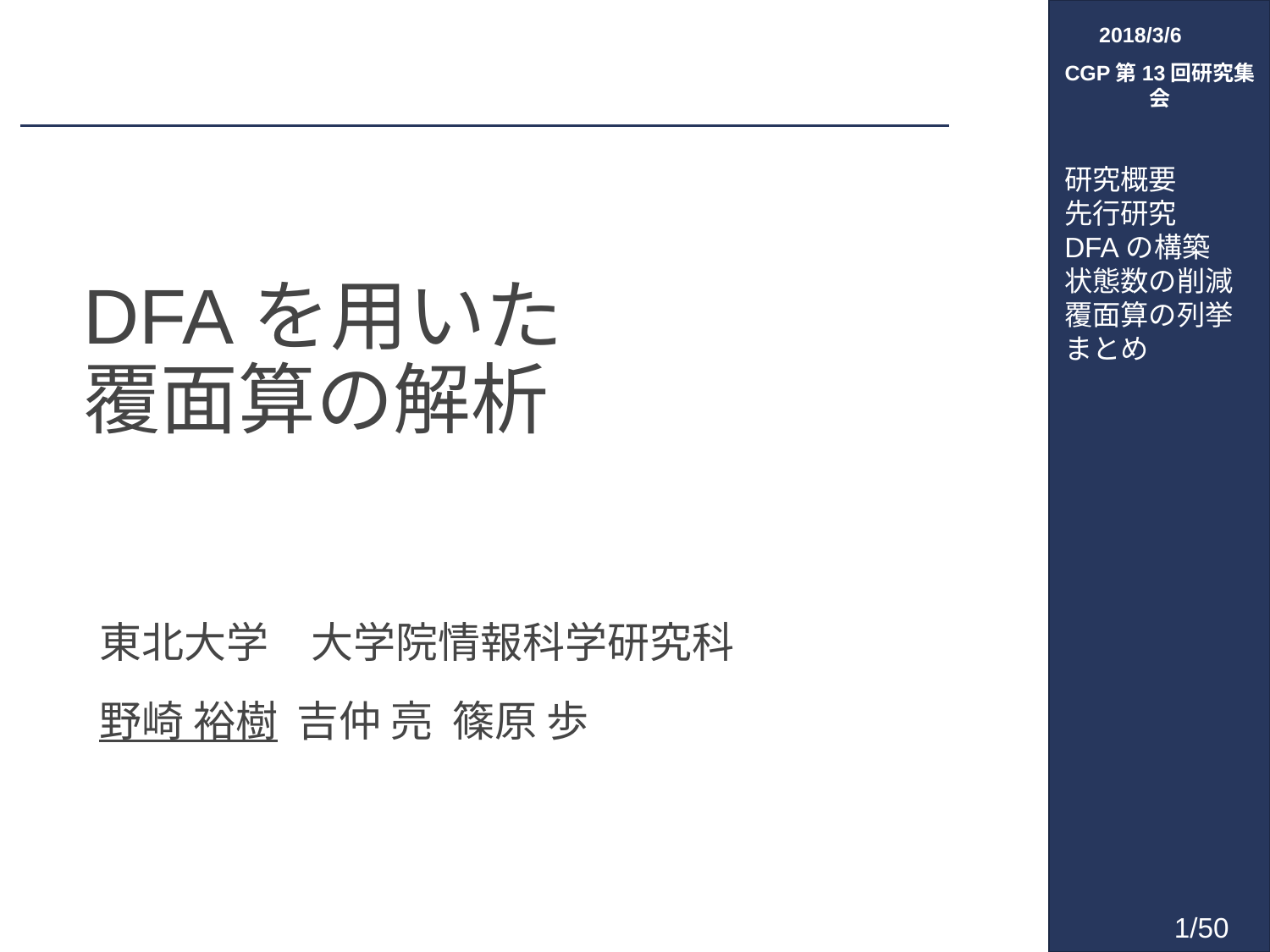

2018/3/6
CGP第13回研究集会
研究概要
先行研究
DFAの構築
状態数の削減
覆面算の列挙
まとめ
# DFAを用いた 覆面算の解析
東北大学　大学院情報科学研究科
野崎 裕樹  吉仲 亮  篠原 歩
1/50